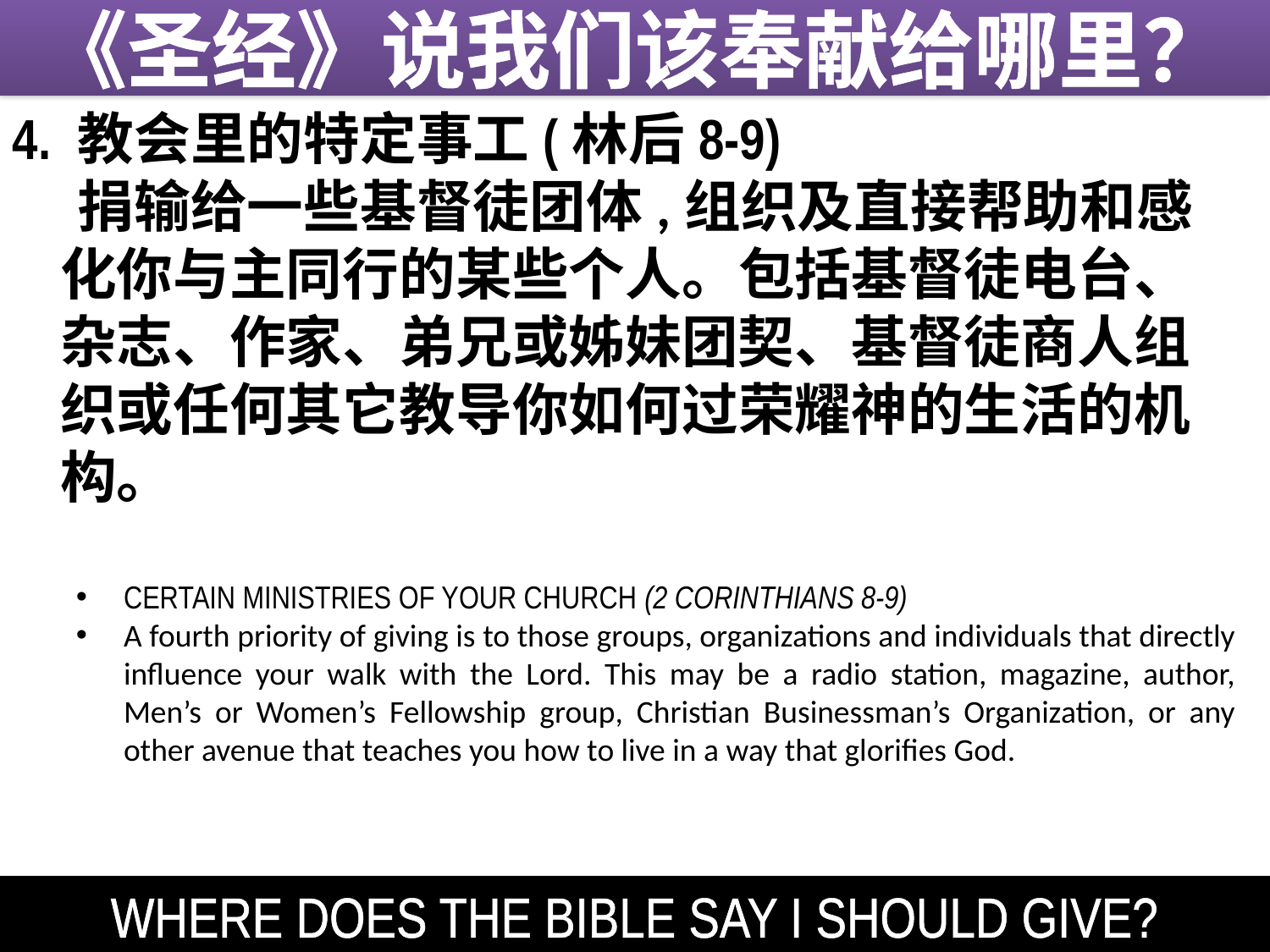

《圣经》说我们该奉献给哪里？
4. 教会里的特定事工(林后8-9)
    捐输给一些基督徒团体,组织及直接帮助和感化你与主同行的某些个人。包括基督徒电台、杂志、作家、弟兄或姊妹团契、基督徒商人组织或任何其它教导你如何过荣耀神的生活的机构。

CERTAIN MINISTRIES OF YOUR CHURCH (2 CORINTHIANS 8-9)
A fourth priority of giving is to those groups, organizations and individuals that directly influence your walk with the Lord. This may be a radio station, magazine, author, Men’s or Women’s Fellowship group, Christian Businessman’s Organization, or any other avenue that teaches you how to live in a way that glorifies God.
WHERE DOES THE BIBLE SAY I SHOULD GIVE?